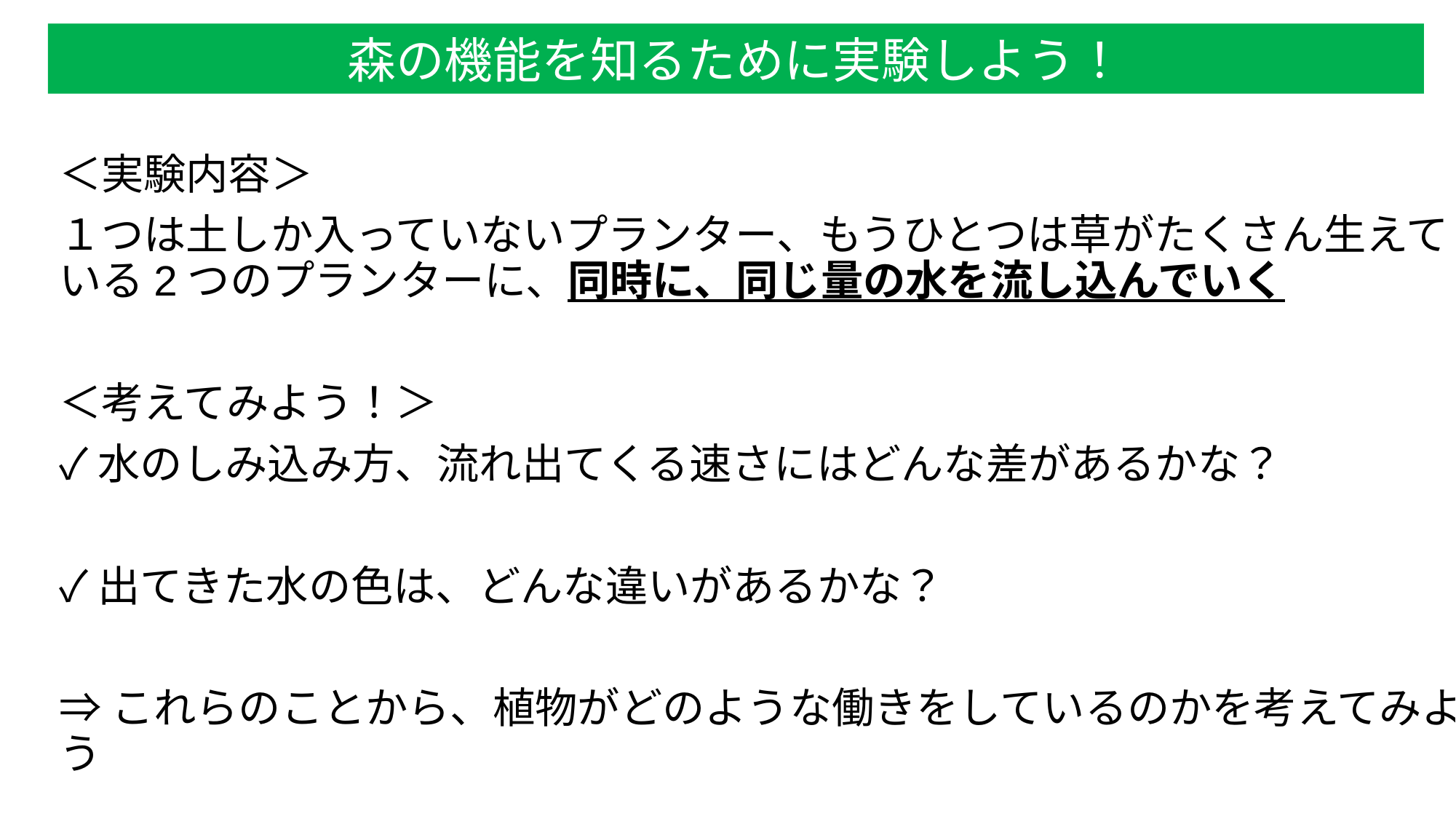

森の機能を知るために実験しよう！
＜実験内容＞
１つは土しか入っていないプランター、もうひとつは草がたくさん生えている2つのプランターに、同時に、同じ量の水を流し込んでいく

＜考えてみよう！＞
✓水のしみ込み方、流れ出てくる速さにはどんな差があるかな？

✓出てきた水の色は、どんな違いがあるかな？

⇒これらのことから、植物がどのような働きをしているのかを考えてみよう